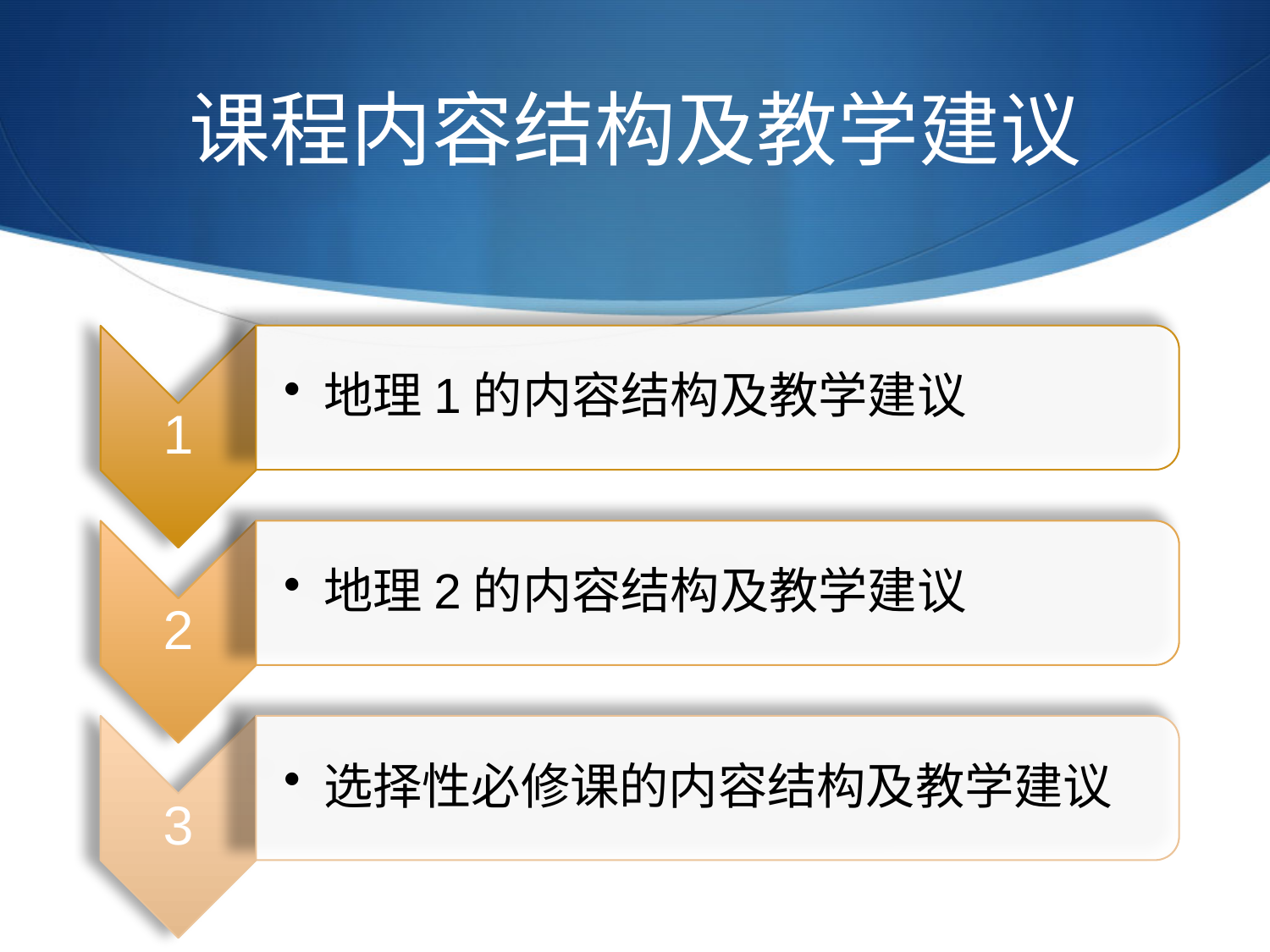

# 课程内容结构及教学建议
1
地理1的内容结构及教学建议
2
地理2的内容结构及教学建议
3
选择性必修课的内容结构及教学建议